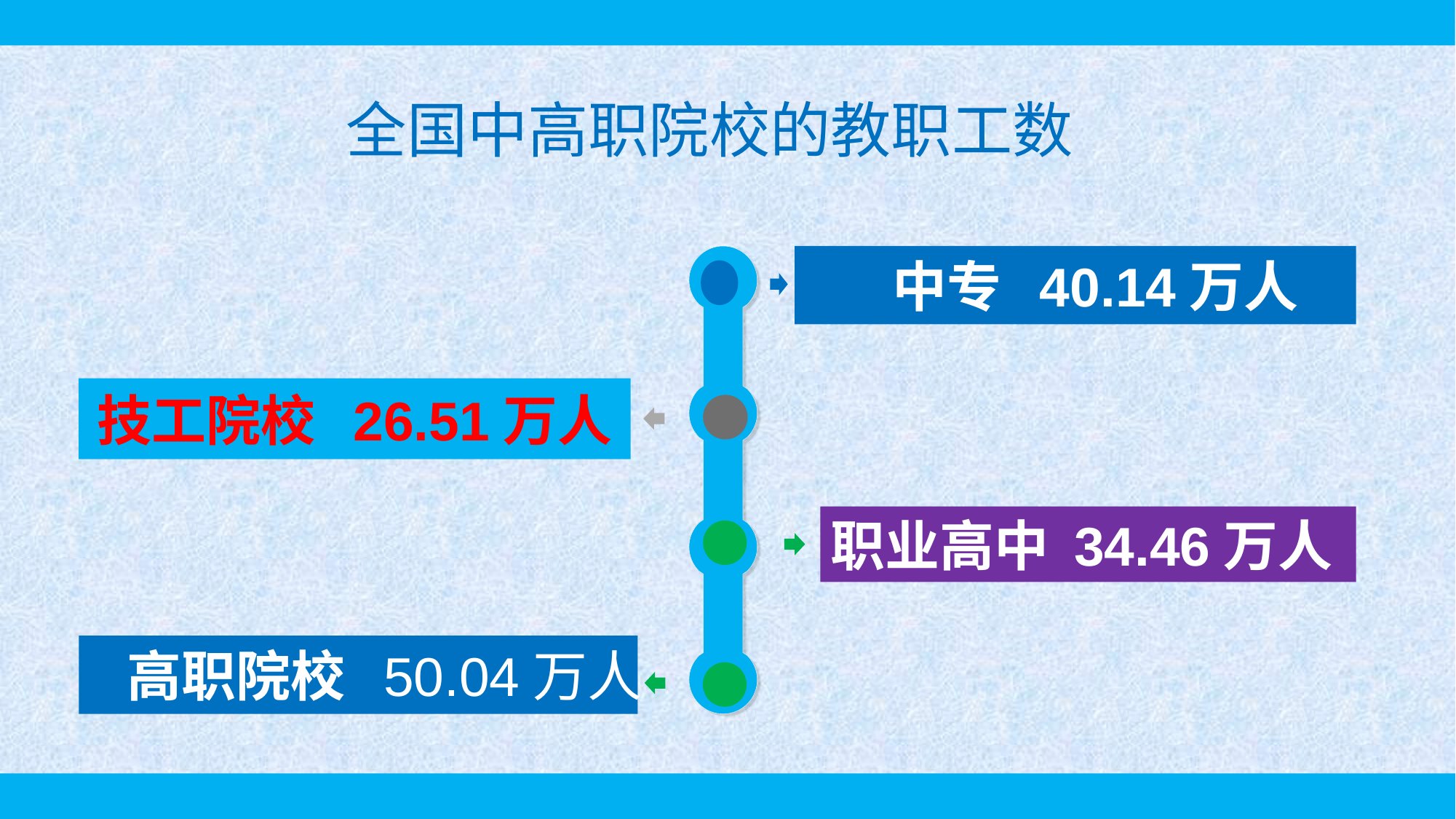

# 全国中高职院校的教职工数

      中专  40.14万人

技工院校  26.51万人

职业高中 34.46万人

  高职院校  50.04万人